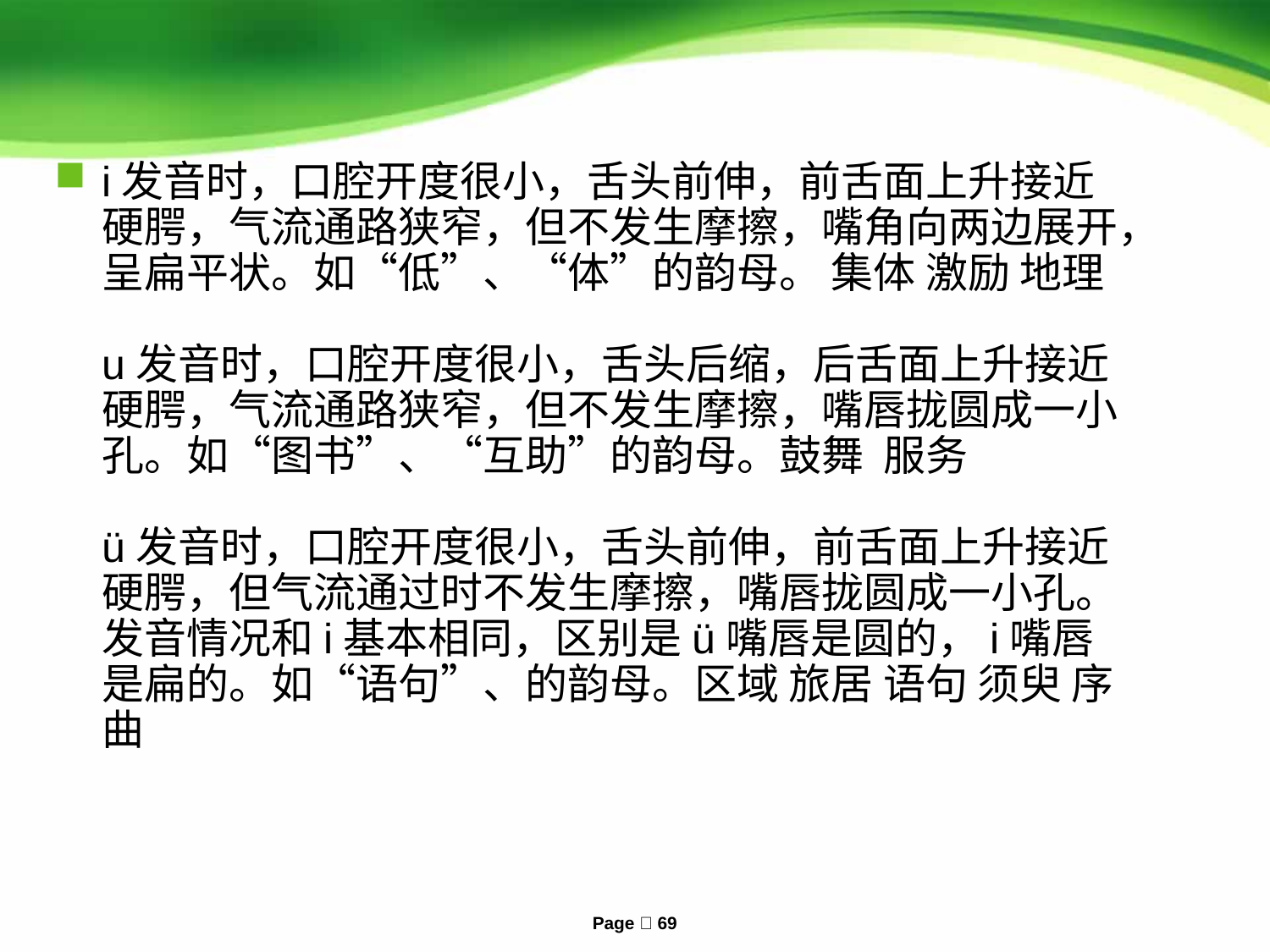

i发音时，口腔开度很小，舌头前伸，前舌面上升接近硬腭，气流通路狭窄，但不发生摩擦，嘴角向两边展开，呈扁平状。如“低”、“体”的韵母。 集体 激励 地理
u发音时，口腔开度很小，舌头后缩，后舌面上升接近硬腭，气流通路狭窄，但不发生摩擦，嘴唇拢圆成一小孔。如“图书”、“互助”的韵母。鼓舞  服务
ü发音时，口腔开度很小，舌头前伸，前舌面上升接近硬腭，但气流通过时不发生摩擦，嘴唇拢圆成一小孔。发音情况和i基本相同，区别是ü嘴唇是圆的，i嘴唇是扁的。如“语句”、的韵母。区域 旅居 语句 须臾 序曲